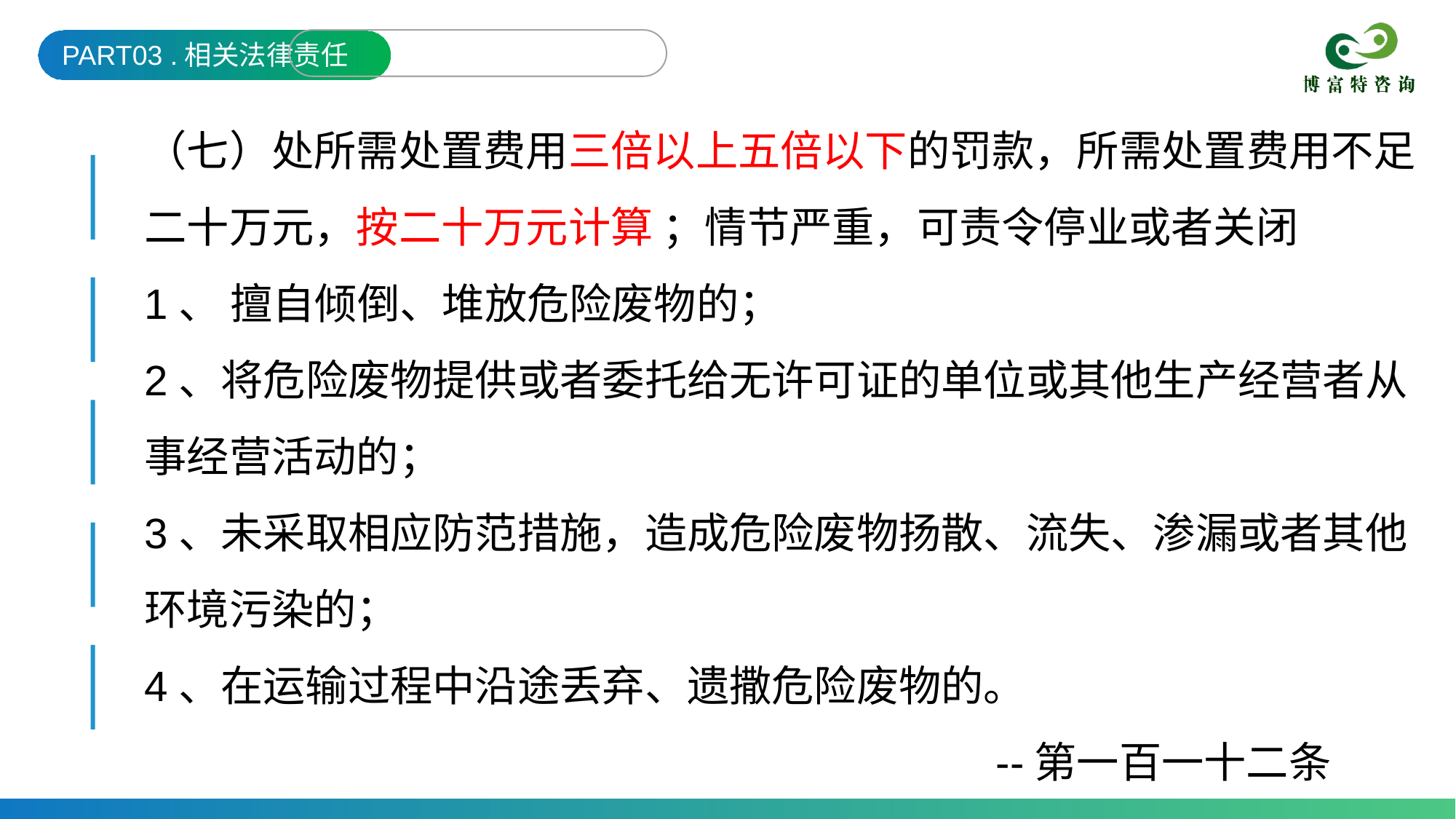

PART03 .相关法律责任
（七）处所需处置费用三倍以上五倍以下的罚款，所需处置费用不足二十万元，按二十万元计算 ；情节严重，可责令停业或者关闭
1、 擅自倾倒、堆放危险废物的；
2、将危险废物提供或者委托给无许可证的单位或其他生产经营者从事经营活动的；
3、未采取相应防范措施，造成危险废物扬散、流失、渗漏或者其他环境污染的；
4、在运输过程中沿途丢弃、遗撒危险废物的。
                                                                        --第一百一十二条